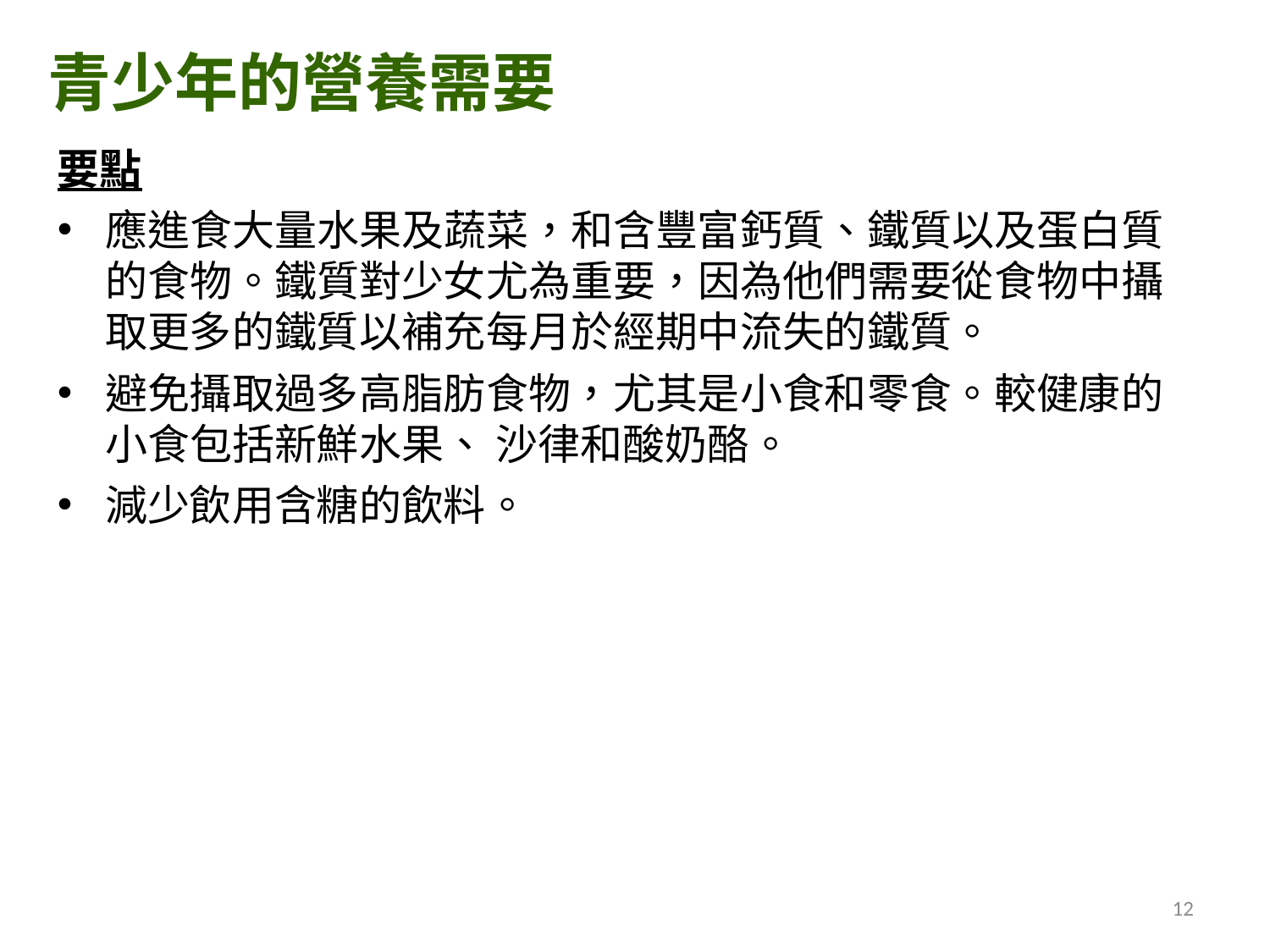

青少年的營養需要
要點
應進食大量水果及蔬菜，和含豐富鈣質、鐵質以及蛋白質的食物。鐵質對少女尤為重要，因為他們需要從食物中攝取更多的鐵質以補充每月於經期中流失的鐵質。
避免攝取過多高脂肪食物，尤其是小食和零食。較健康的小食包括新鮮水果、 沙律和酸奶酪。
減少飲用含糖的飲料。
12